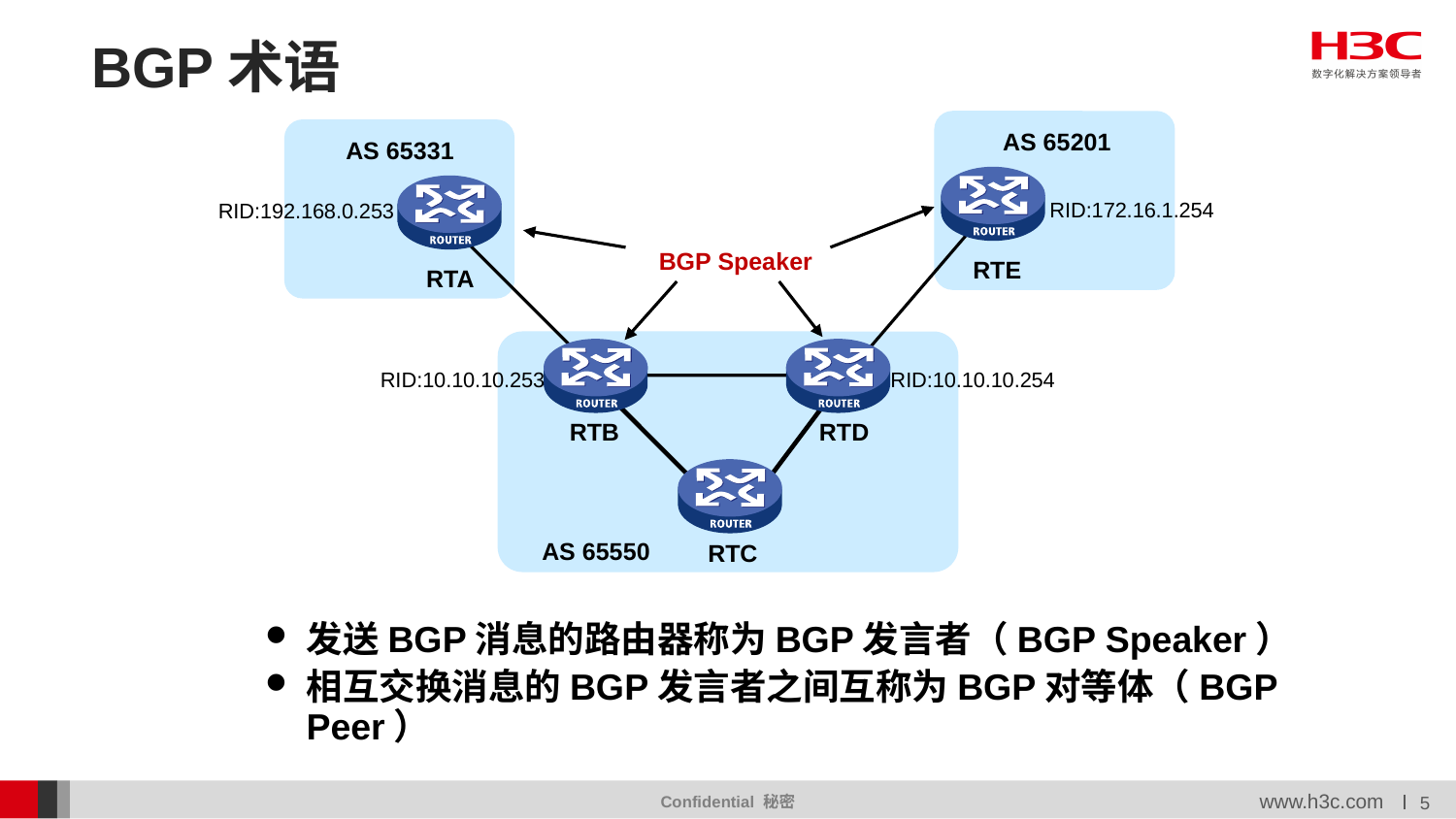

# BGP术语

AS 65201
AS 65331

RID:172.16.1.254
RID:192.168.0.253

BGP Speaker
RTE
RTA

RID:10.10.10.253
RID:10.10.10.254

RTB
RTD

AS 65550
RTC
发送BGP消息的路由器称为BGP发言者（BGP Speaker）
相互交换消息的BGP发言者之间互称为BGP对等体（BGP Peer）